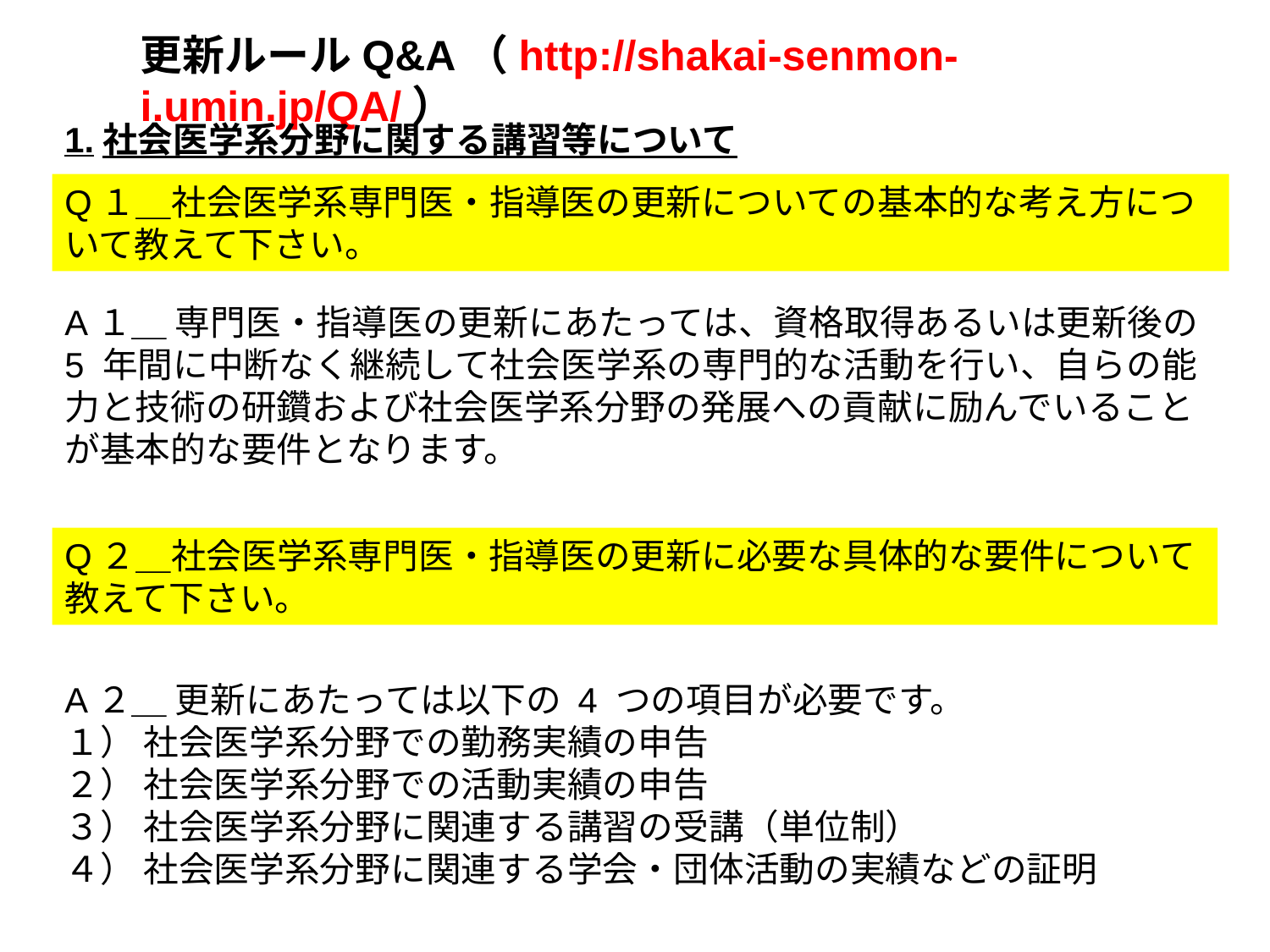

更新ルールQ&A（http://shakai-senmon-i.umin.jp/QA/）

1.社会医学系分野に関する講習等について
Q１＿社会医学系専門医・指導医の更新についての基本的な考え方について教えて下さい。
A１＿ 専門医・指導医の更新にあたっては、資格取得あるいは更新後の 5 年間に中断なく継続して社会医学系の専門的な活動を行い、自らの能力と技術の研鑽および社会医学系分野の発展への貢献に励んでいることが基本的な要件となります。
Q２＿社会医学系専門医・指導医の更新に必要な具体的な要件について教えて下さい。
A２＿ 更新にあたっては以下の 4 つの項目が必要です。
１） 社会医学系分野での勤務実績の申告
２） 社会医学系分野での活動実績の申告
３） 社会医学系分野に関連する講習の受講（単位制）
４） 社会医学系分野に関連する学会・団体活動の実績などの証明